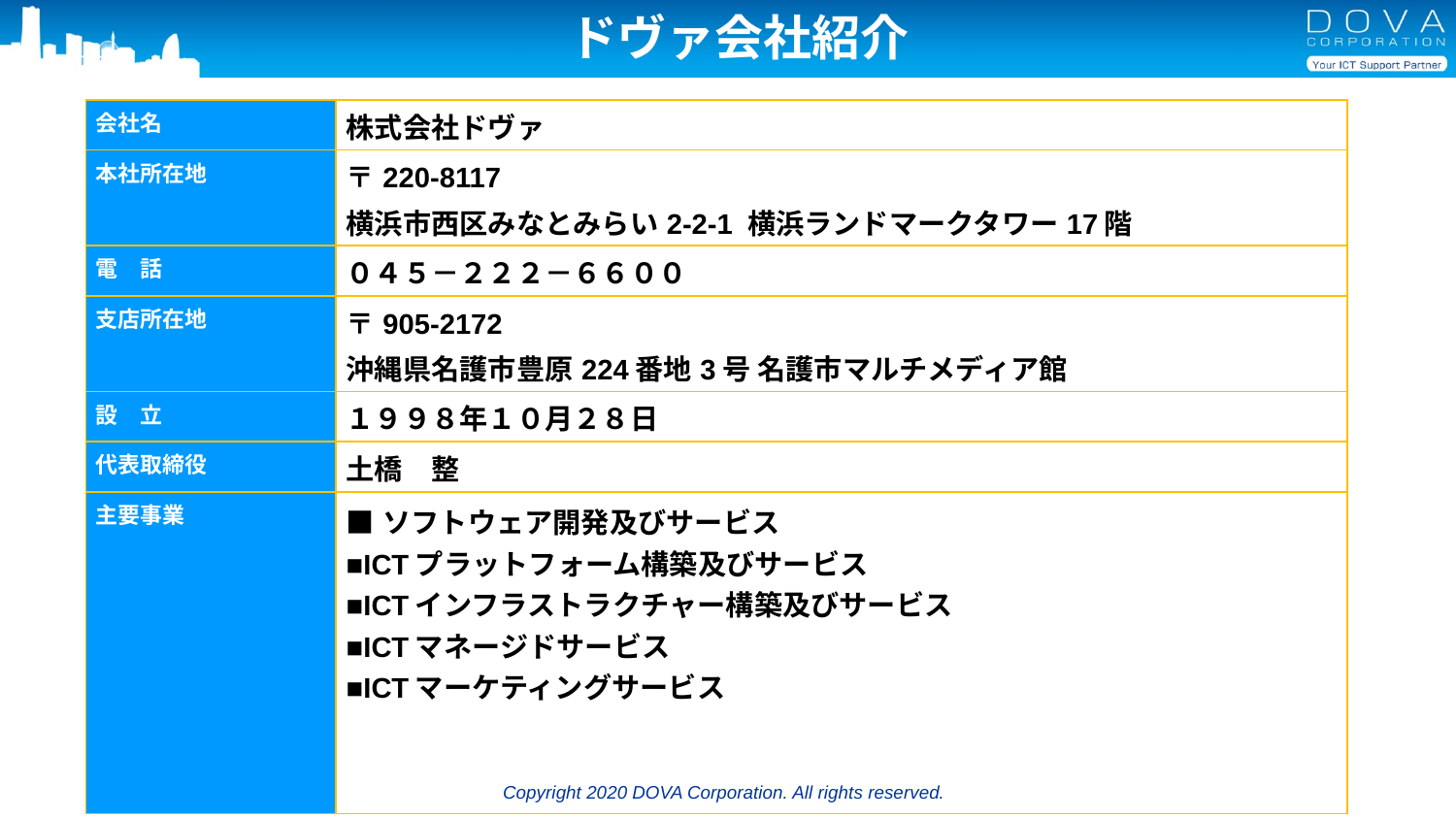

# ドヴァ会社紹介
| 会社名 | 株式会社ドヴァ |
| --- | --- |
| 本社所在地 | 〒220-8117 横浜市西区みなとみらい2-2-1 横浜ランドマークタワー17階 |
| 電　話 | ０４５－２２２－６６００ |
| 支店所在地 | 〒905-2172 沖縄県名護市豊原224番地3号 名護市マルチメディア館 |
| 設　立 | １９９８年１０月２８日 |
| 代表取締役 | 土橋　整 |
| 主要事業 | ■ソフトウェア開発及びサービス ■ICTプラットフォーム構築及びサービス ■ICTインフラストラクチャー構築及びサービス ■ICTマネージドサービス ■ICTマーケティングサービス |
Copyright 2020 DOVA Corporation. All rights reserved.